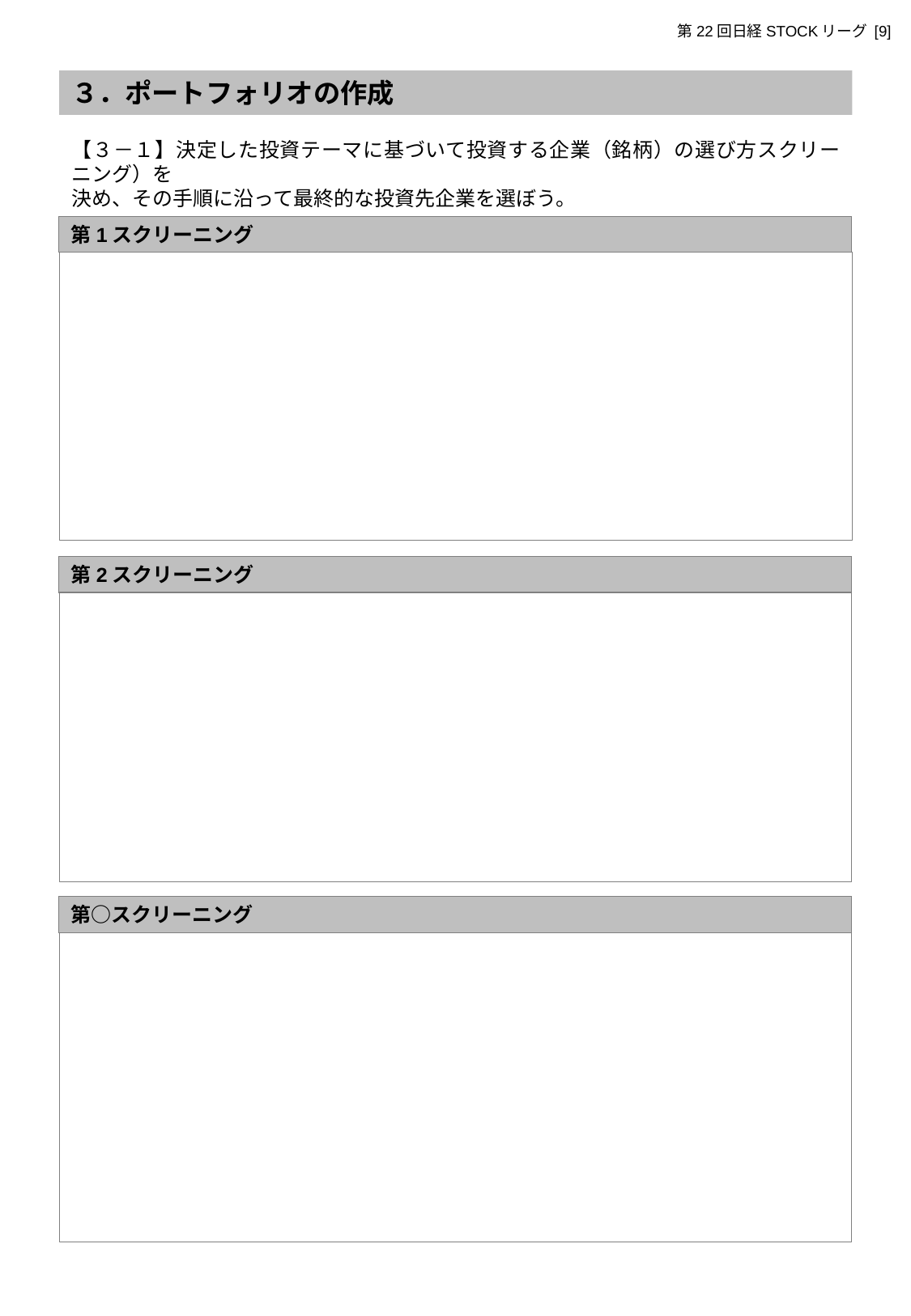

第22回日経STOCKリーグ [9]
３．ポートフォリオの作成
【３－１】決定した投資テーマに基づいて投資する企業（銘柄）の選び方スクリーニング）を
決め、その手順に沿って最終的な投資先企業を選ぼう。
第1スクリーニング

第2スクリーニング

第○スクリーニング